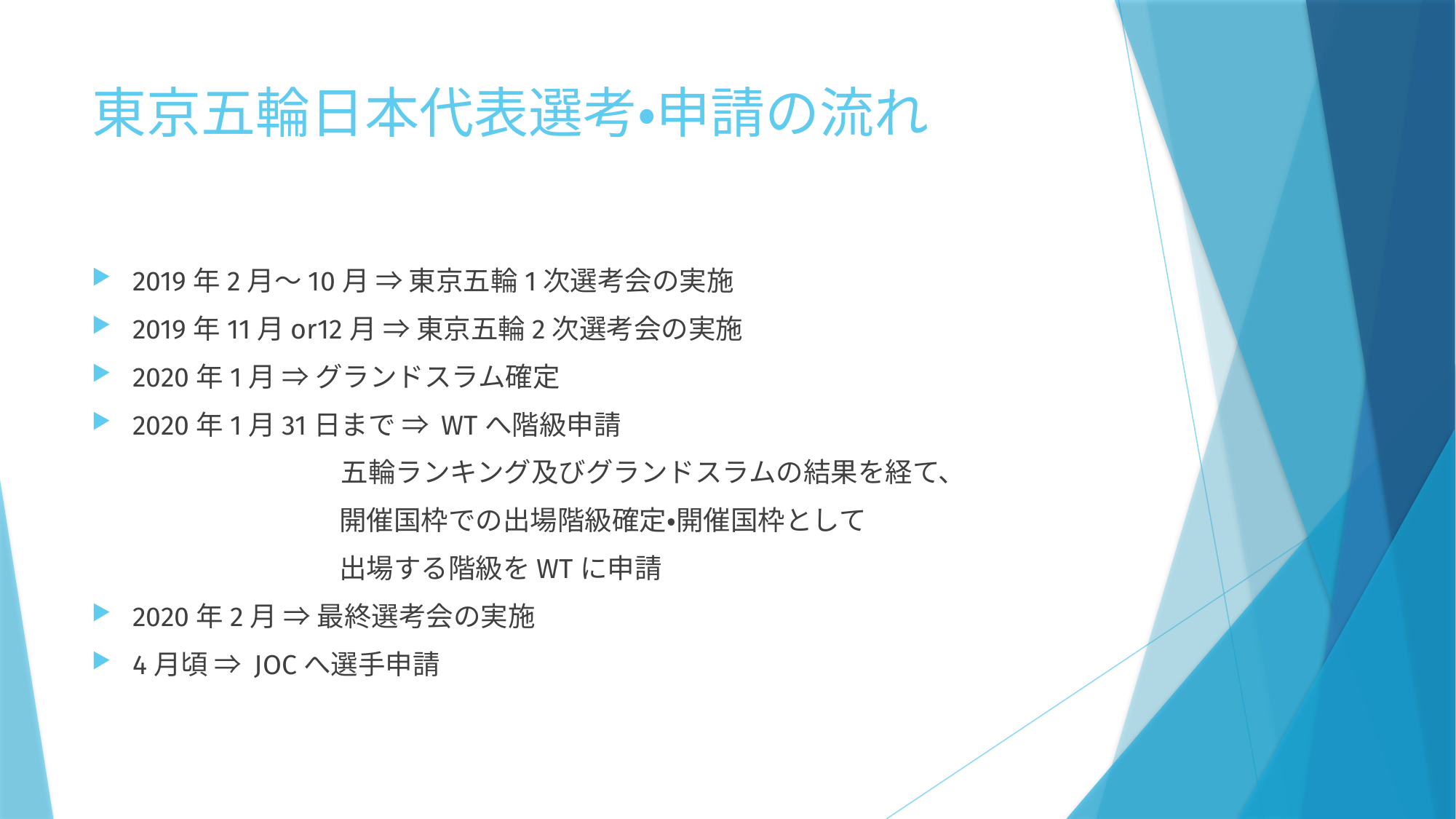

# 東京五輪日本代表選考・申請の流れ
2019年2月～10月 ⇒ 東京五輪1次選考会の実施
2019年11月or12月 ⇒ 東京五輪2次選考会の実施
2020年1月 ⇒ グランドスラム確定
2020年1月31日まで ⇒ WTへ階級申請
　                                    五輪ランキング及びグランドスラムの結果を経て、
                                       開催国枠での出場階級確定・開催国枠として
                                       出場する階級をWTに申請
2020年2月 ⇒ 最終選考会の実施
4月頃 ⇒ JOCへ選手申請